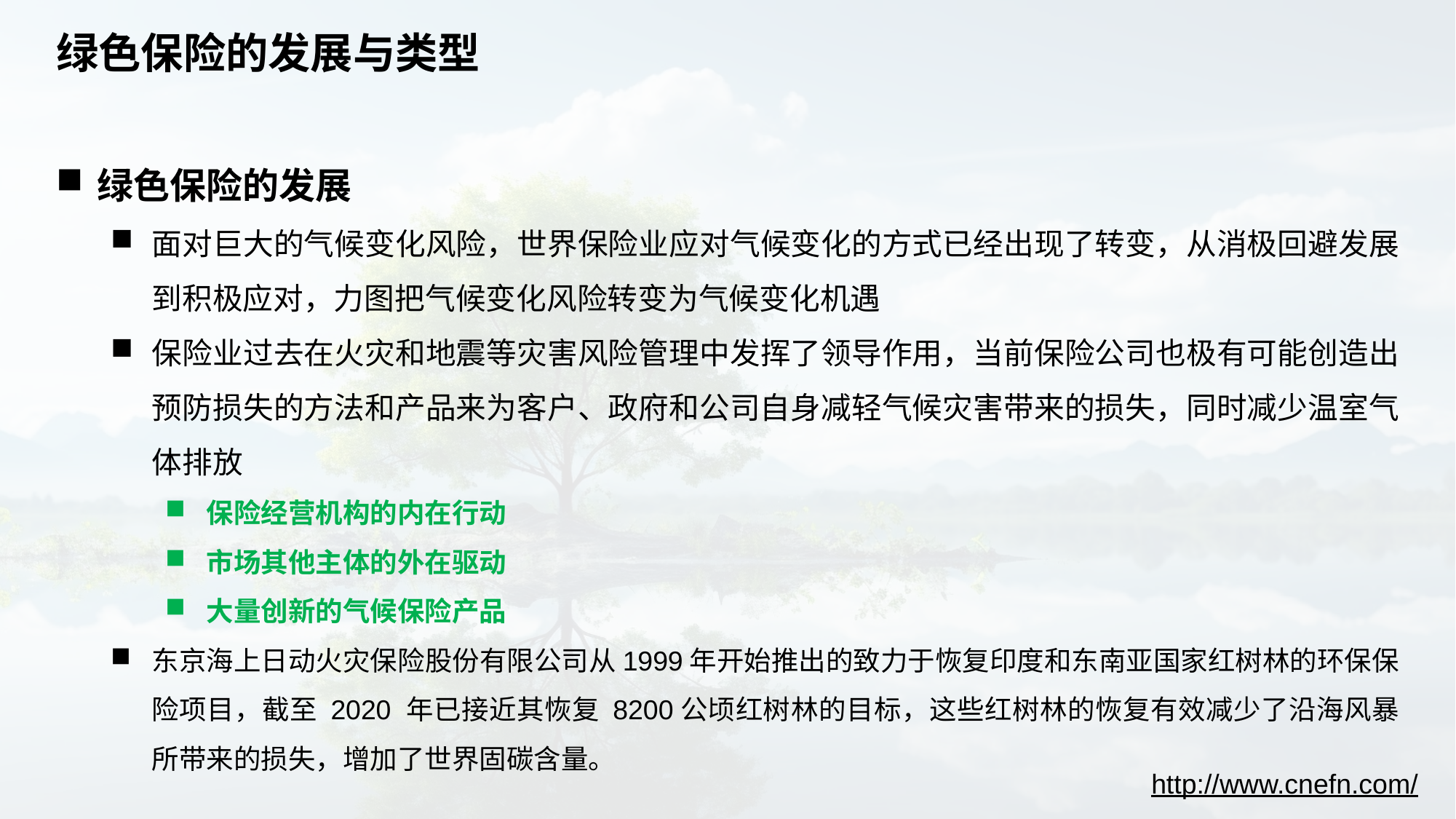

# 绿色保险的发展与类型
绿色保险的发展
面对巨大的气候变化风险，世界保险业应对气候变化的方式已经出现了转变，从消极回避发展到积极应对，力图把气候变化风险转变为气候变化机遇
保险业过去在火灾和地震等灾害风险管理中发挥了领导作用，当前保险公司也极有可能创造出预防损失的方法和产品来为客户、政府和公司自身减轻气候灾害带来的损失，同时减少温室气体排放
保险经营机构的内在行动
市场其他主体的外在驱动
大量创新的气候保险产品
东京海上日动火灾保险股份有限公司从1999年开始推出的致力于恢复印度和东南亚国家红树林的环保保险项目，截至 2020 年已接近其恢复 8200公顷红树林的目标，这些红树林的恢复有效减少了沿海风暴所带来的损失，增加了世界固碳含量。